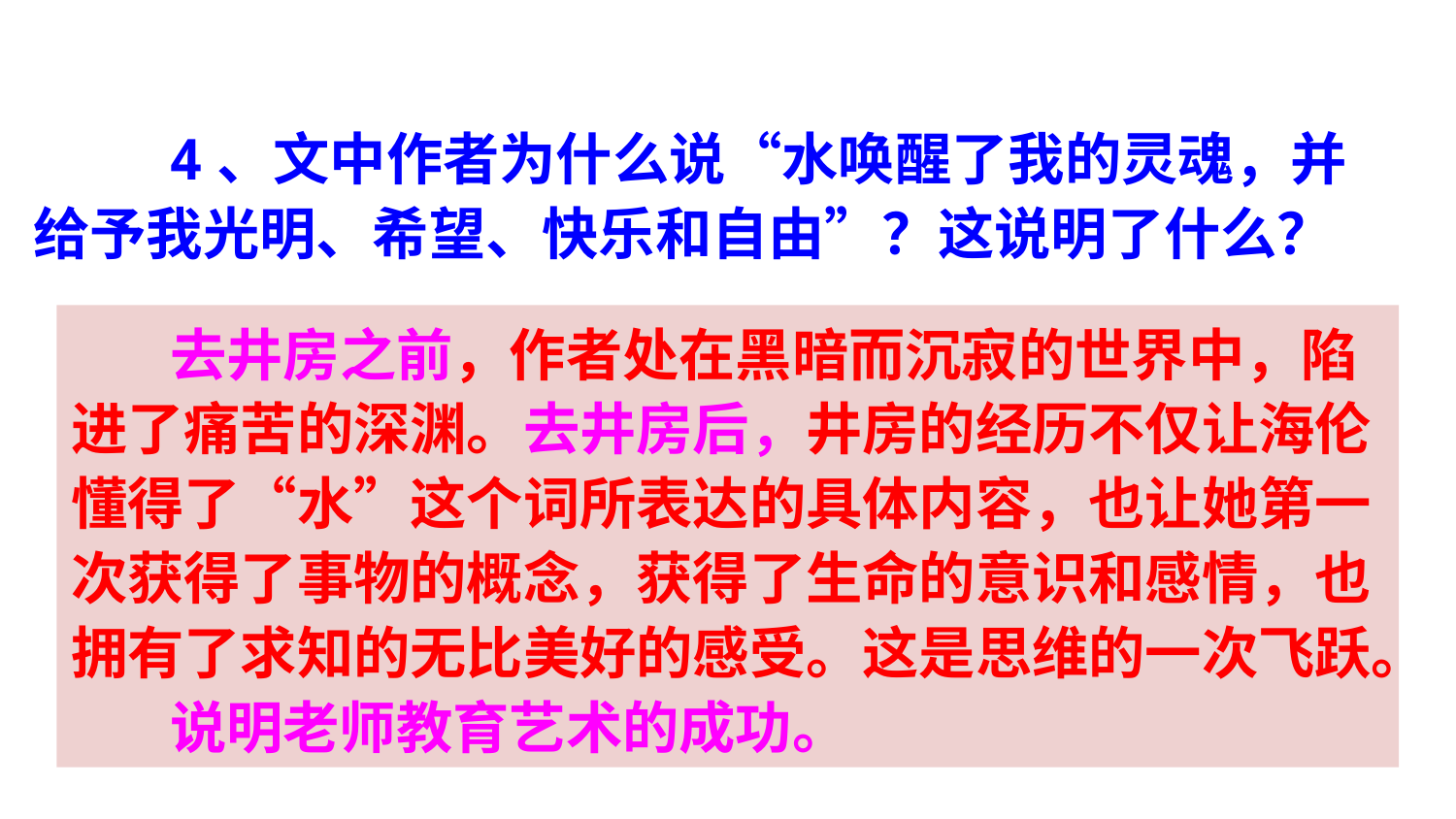

4、文中作者为什么说“水唤醒了我的灵魂，并给予我光明、希望、快乐和自由”？这说明了什么？
 去井房之前，作者处在黑暗而沉寂的世界中，陷进了痛苦的深渊。去井房后，井房的经历不仅让海伦懂得了“水”这个词所表达的具体内容，也让她第一次获得了事物的概念，获得了生命的意识和感情，也拥有了求知的无比美好的感受。这是思维的一次飞跃。
 说明老师教育艺术的成功。